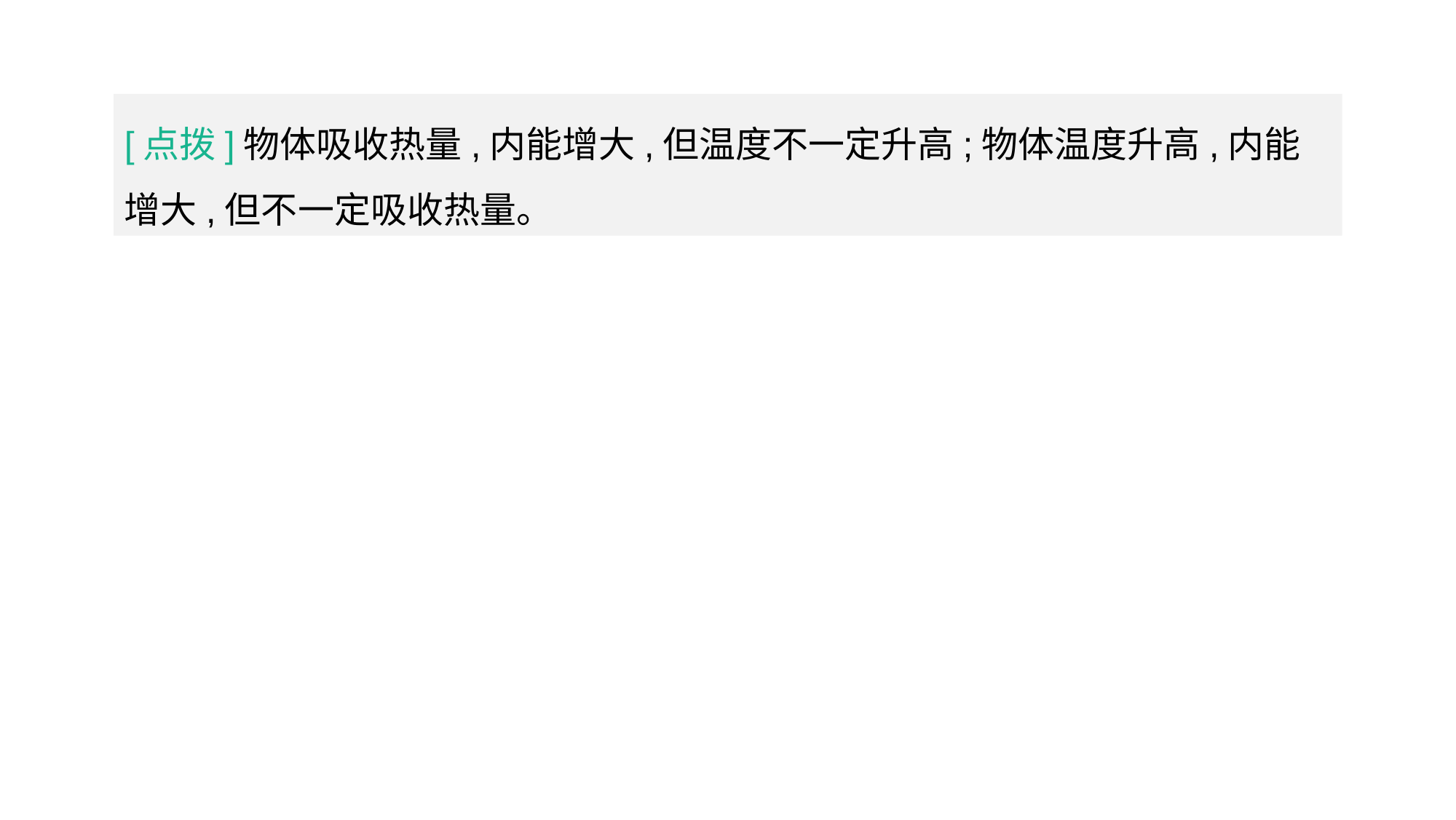

[点拨]物体吸收热量,内能增大,但温度不一定升高;物体温度升高,内能增大,但不一定吸收热量。